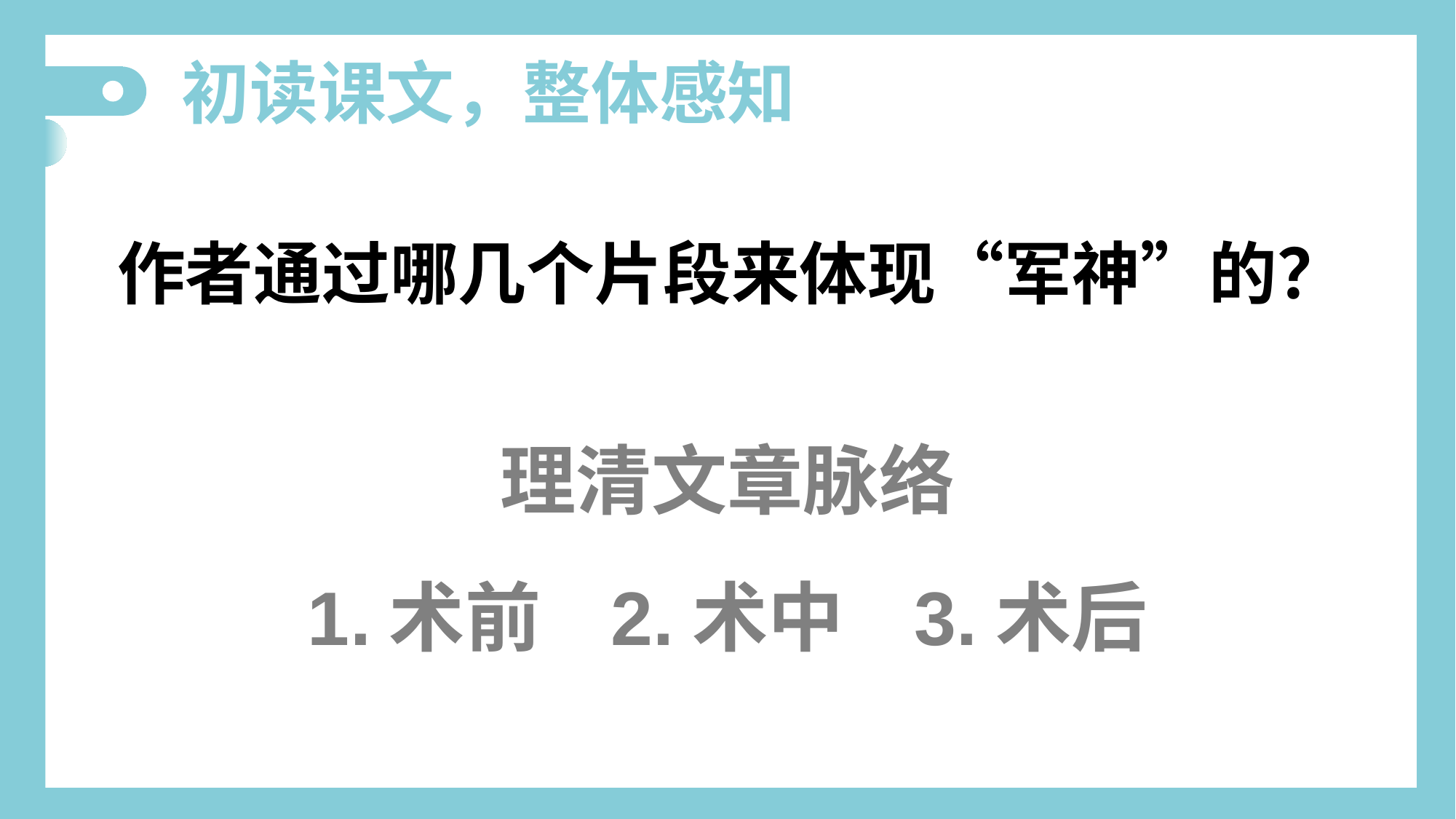

初读课文，整体感知

作者通过哪几个片段来体现“军神”的？
理清文章脉络
1.术前   2.术中   3.术后